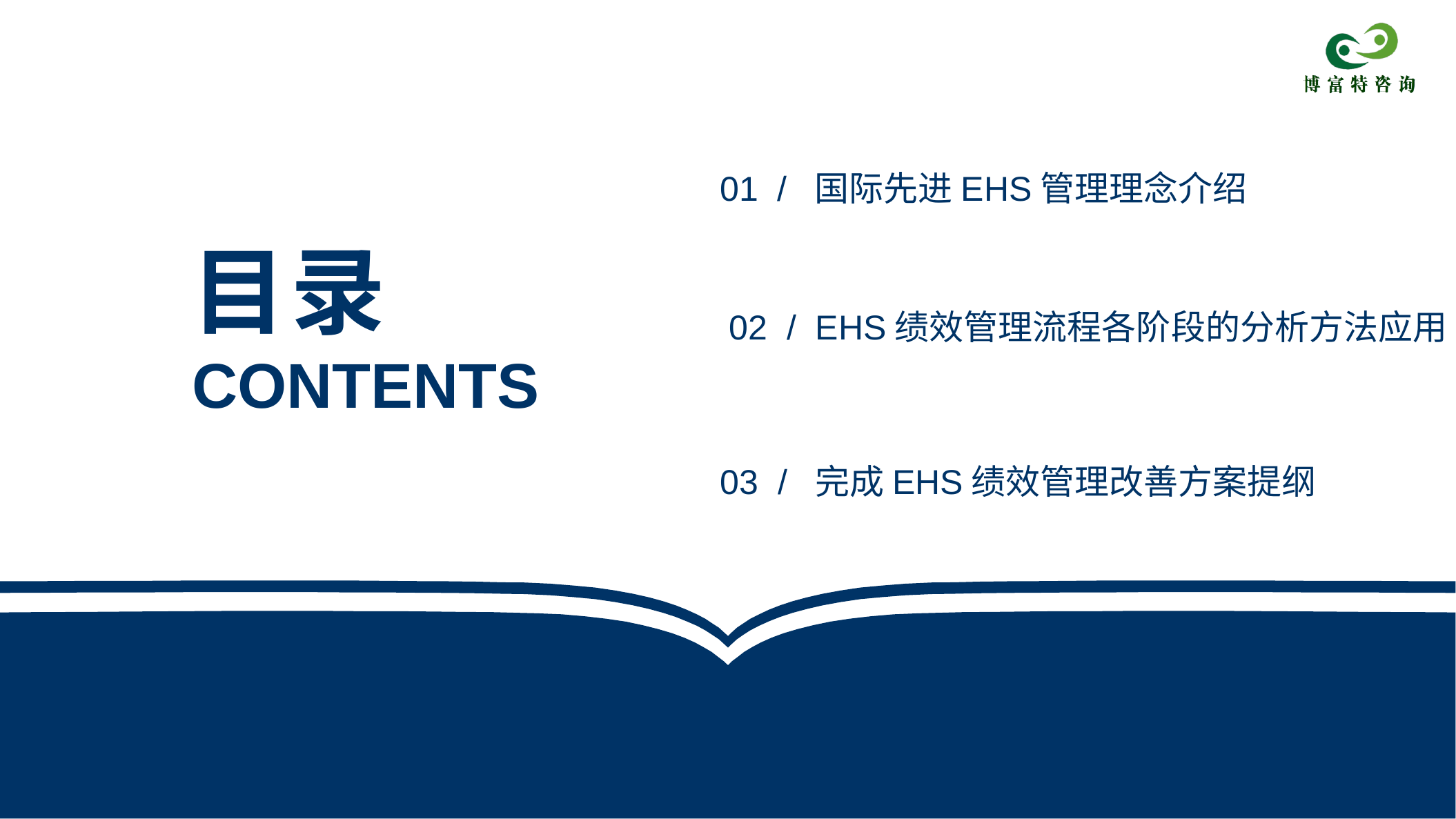

01  /  国际先进EHS管理理念介绍
目录
02  /  EHS绩效管理流程各阶段的分析方法应用
CONTENTS
03  /  完成EHS绩效管理改善方案提纲